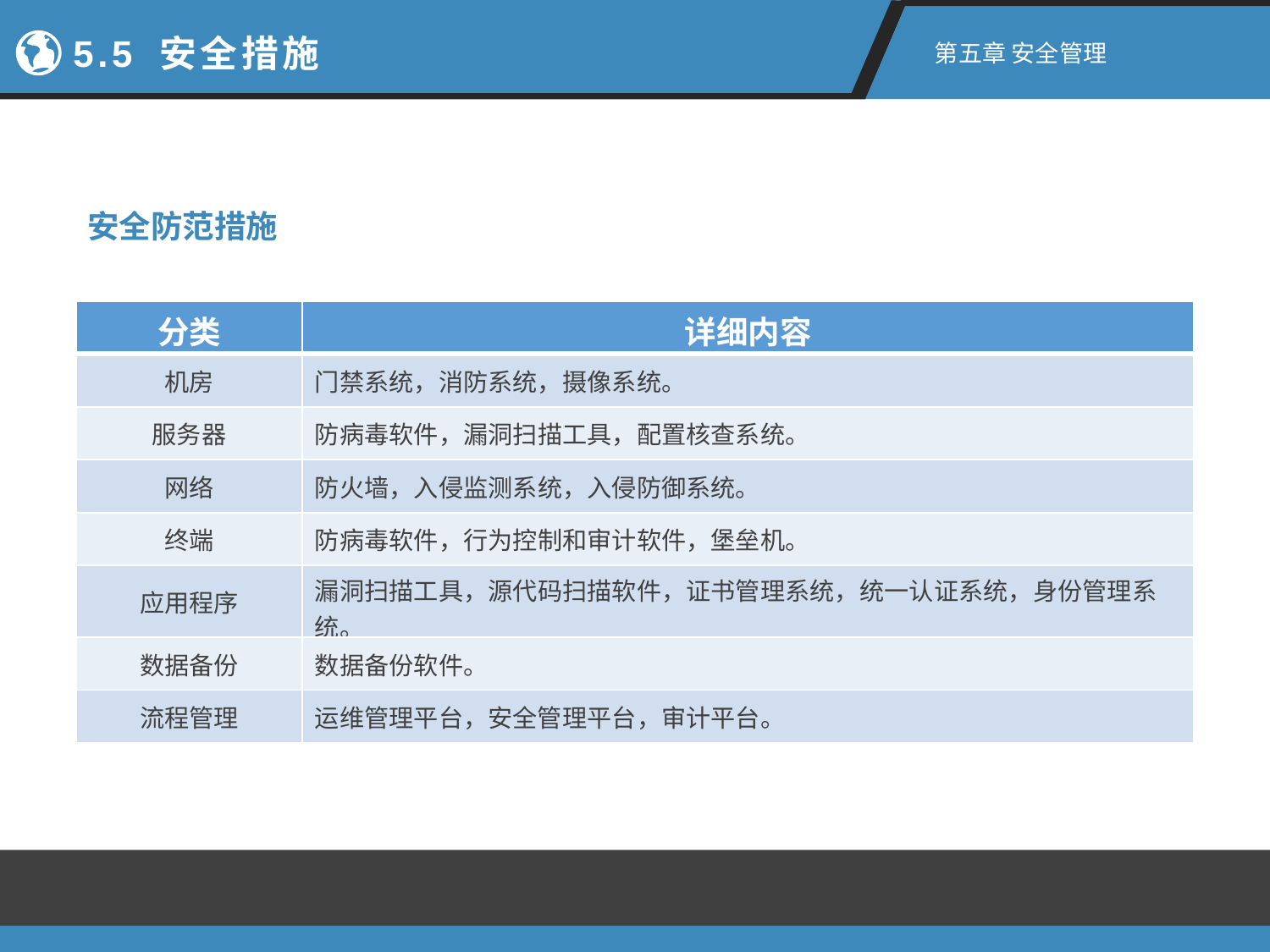

5.5 安全措施

第五章 安全管理
安全防范措施
| 分类 | 详细内容 |
| --- | --- |
| 机房 | 门禁系统，消防系统，摄像系统。 |
| 服务器 | 防病毒软件，漏洞扫描工具，配置核查系统。 |
| 网络 | 防火墙，入侵监测系统，入侵防御系统。 |
| 终端 | 防病毒软件，行为控制和审计软件，堡垒机。 |
| 应用程序 | 漏洞扫描工具，源代码扫描软件，证书管理系统，统一认证系统，身份管理系统。 |
| 数据备份 | 数据备份软件。 |
| 流程管理 | 运维管理平台，安全管理平台，审计平台。 |